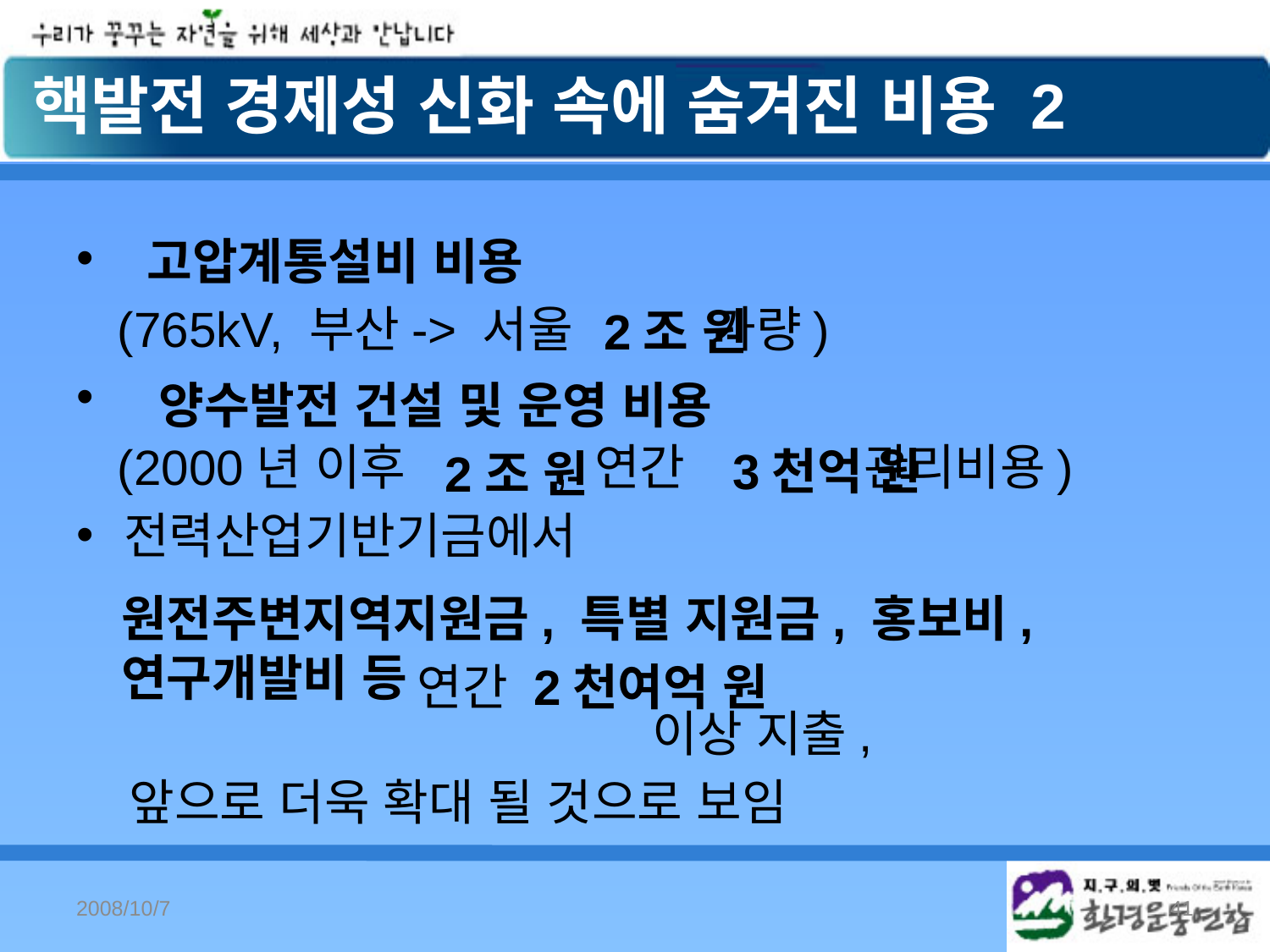

핵발전 경제성 신화 속에 숨겨진 비용 2

   (765kV, 부산-> 서울          가량)

   (2000년 이후          , 연간             관리비용)
전력산업기반기금에서

                                         이상 지출,
   앞으로 더욱 확대 될 것으로 보임

고압계통설비 비용
2조 원
양수발전 건설 및 운영 비용
3천억 원
2조 원
원전주변지역지원금, 특별 지원금, 홍보비, 연구개발비 등
연간 2천여억 원
2008/10/7
41